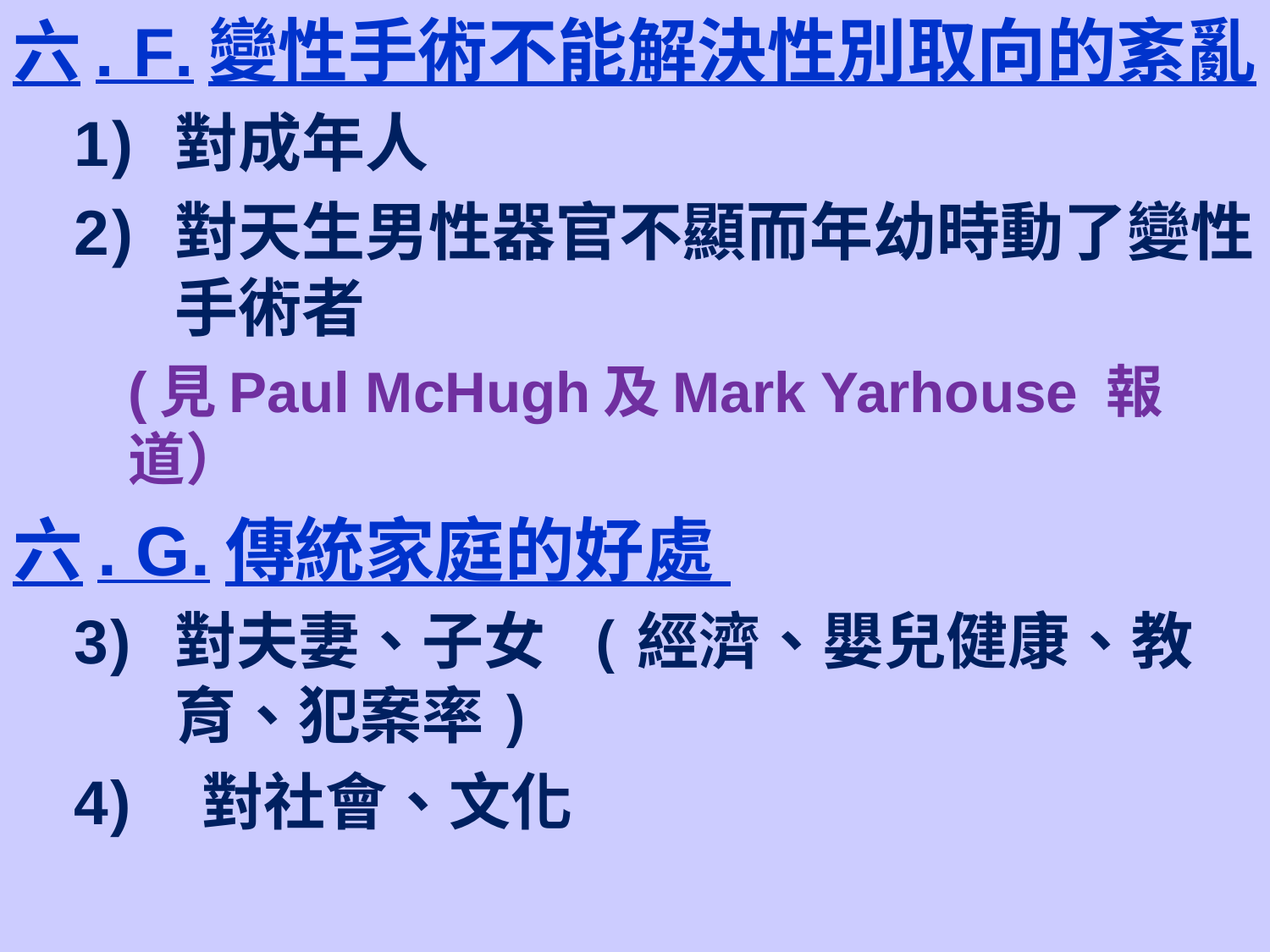

六. F.變性手術不能解決性別取向的紊亂
對成年人
對天生男性器官不顯而年幼時動了變性手術者
(見Paul McHugh及Mark Yarhouse 報道）
六. G.傳統家庭的好處
對夫妻、子女  (經濟、嬰兒健康、教育、犯案率)
 對社會、文化